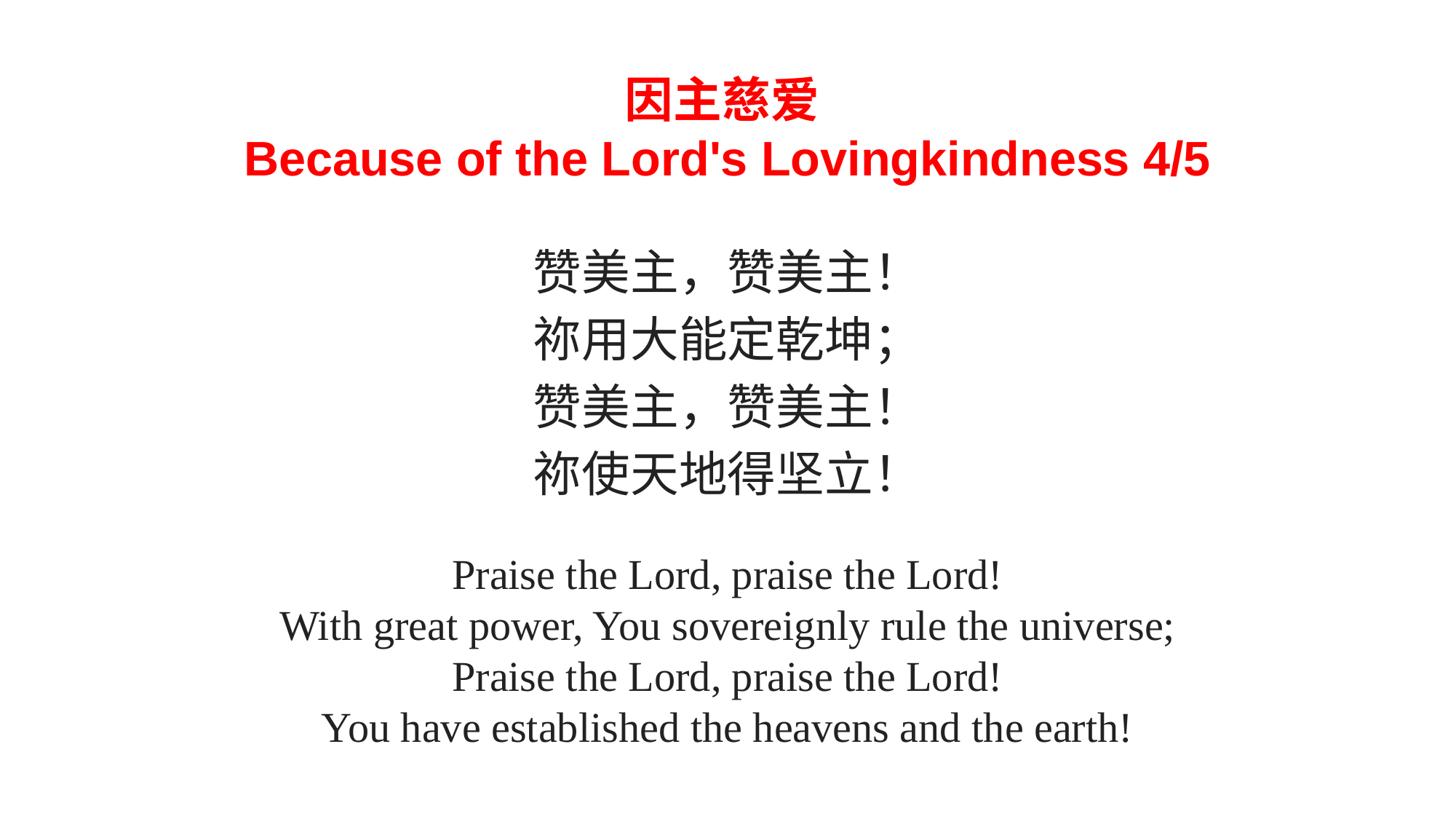

因主慈爱
Because of the Lord's Lovingkindness 4/5
赞美主，赞美主！
祢用大能定乾坤；
赞美主，赞美主！
祢使天地得坚立！

Praise the Lord, praise the Lord!
With great power, You sovereignly rule the universe;
Praise the Lord, praise the Lord!
You have established the heavens and the earth!